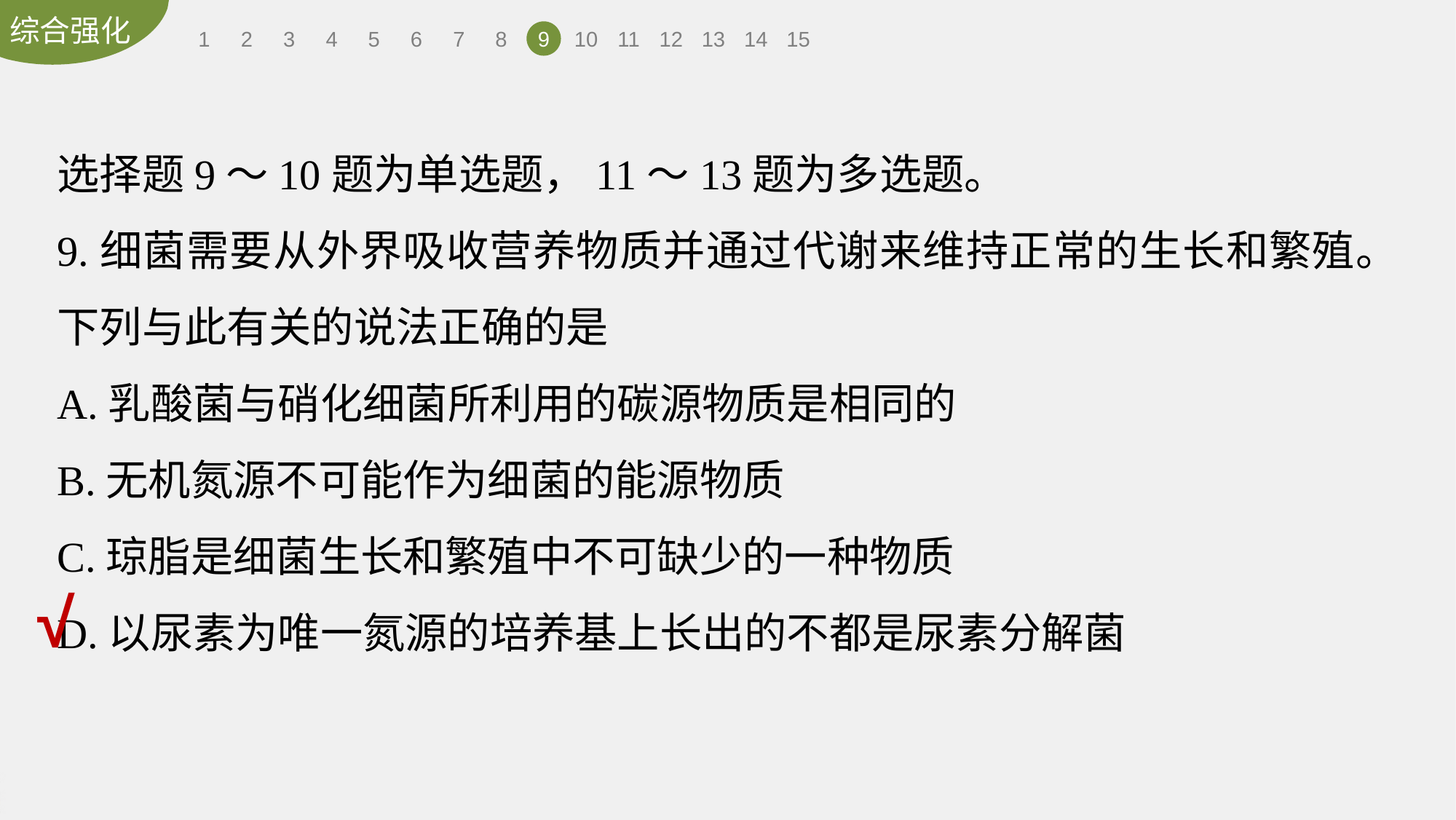

1
2
3
4
5
6
7
8
9
10
11
12
13
14
15
选择题9～10题为单选题，11～13题为多选题。
9.细菌需要从外界吸收营养物质并通过代谢来维持正常的生长和繁殖。下列与此有关的说法正确的是
A.乳酸菌与硝化细菌所利用的碳源物质是相同的
B.无机氮源不可能作为细菌的能源物质
C.琼脂是细菌生长和繁殖中不可缺少的一种物质
D.以尿素为唯一氮源的培养基上长出的不都是尿素分解菌
√